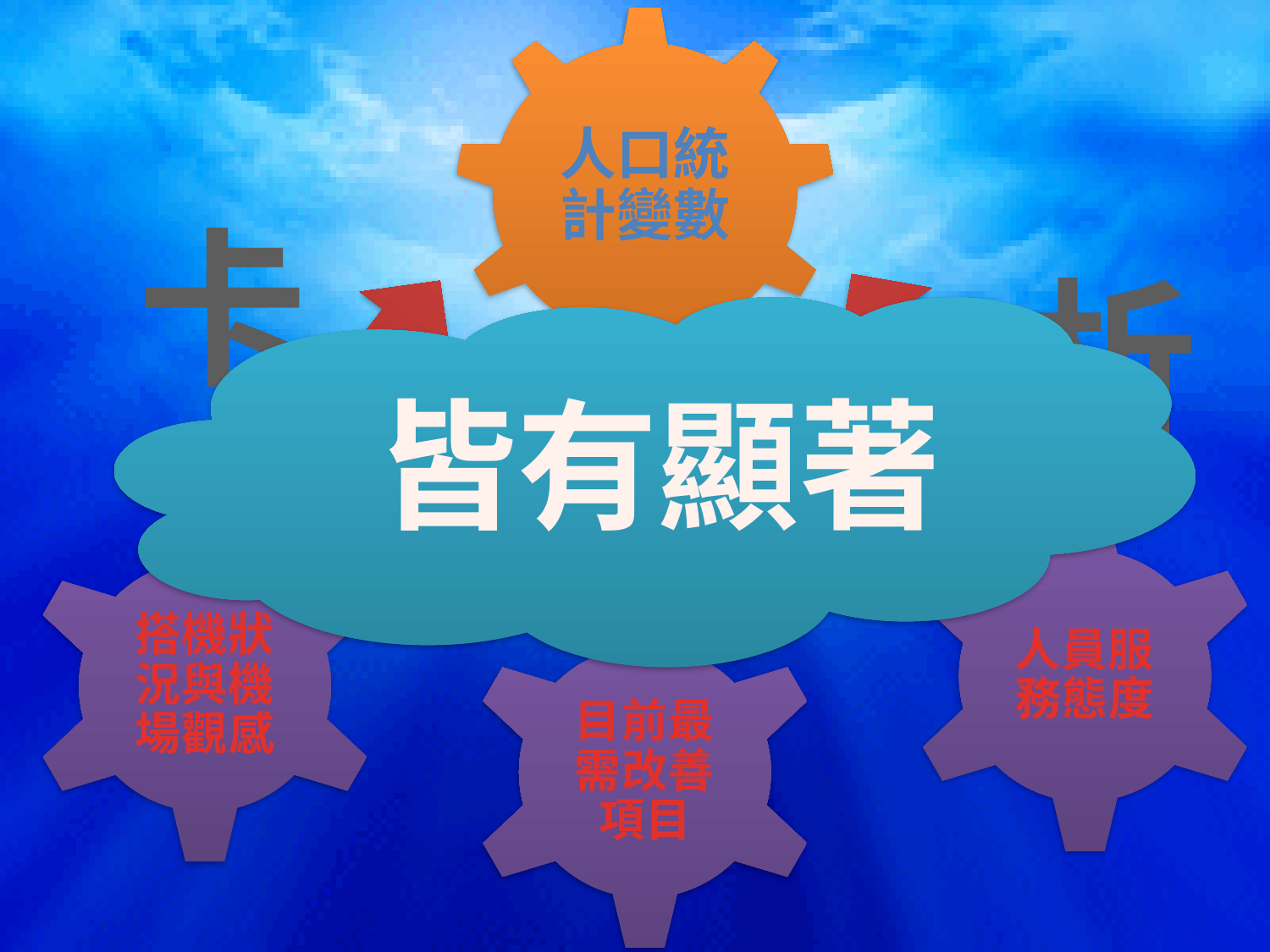

人口統計變數
卡
析

皆有顯著
方
分

人員服務態度
搭機狀況與機場觀感
目前最需改善項目